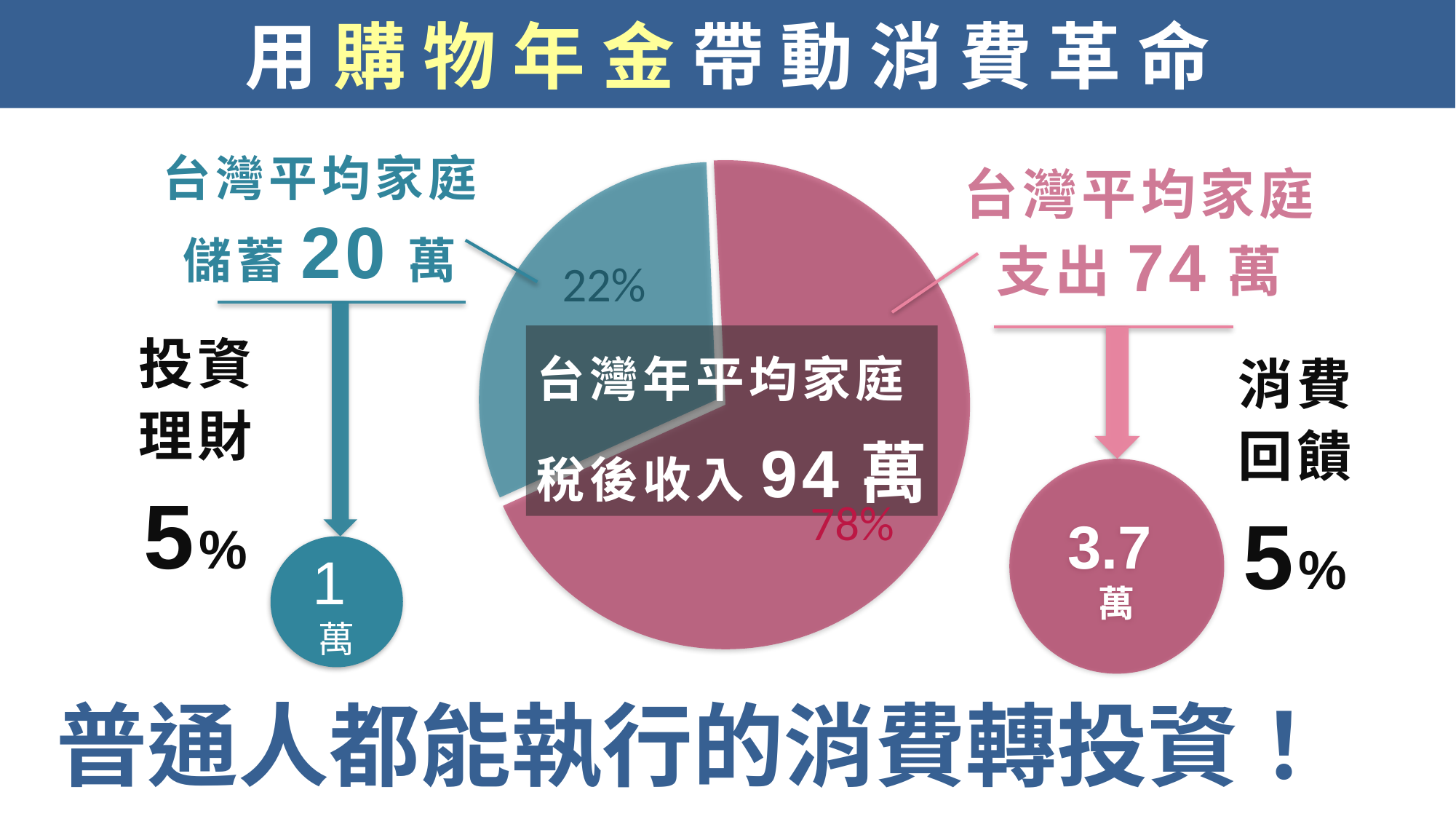

用 購 物 年 金 帶 動 消 費 革 命
台灣平均家庭
儲蓄20萬
台灣平均家庭
支出74萬

22%

投資
理財
5%
台灣年平均家庭
稅後收入94萬

消費
回饋
5%
3.7萬
78%
1萬
普通人都能執行的消費轉投資！
3.7萬